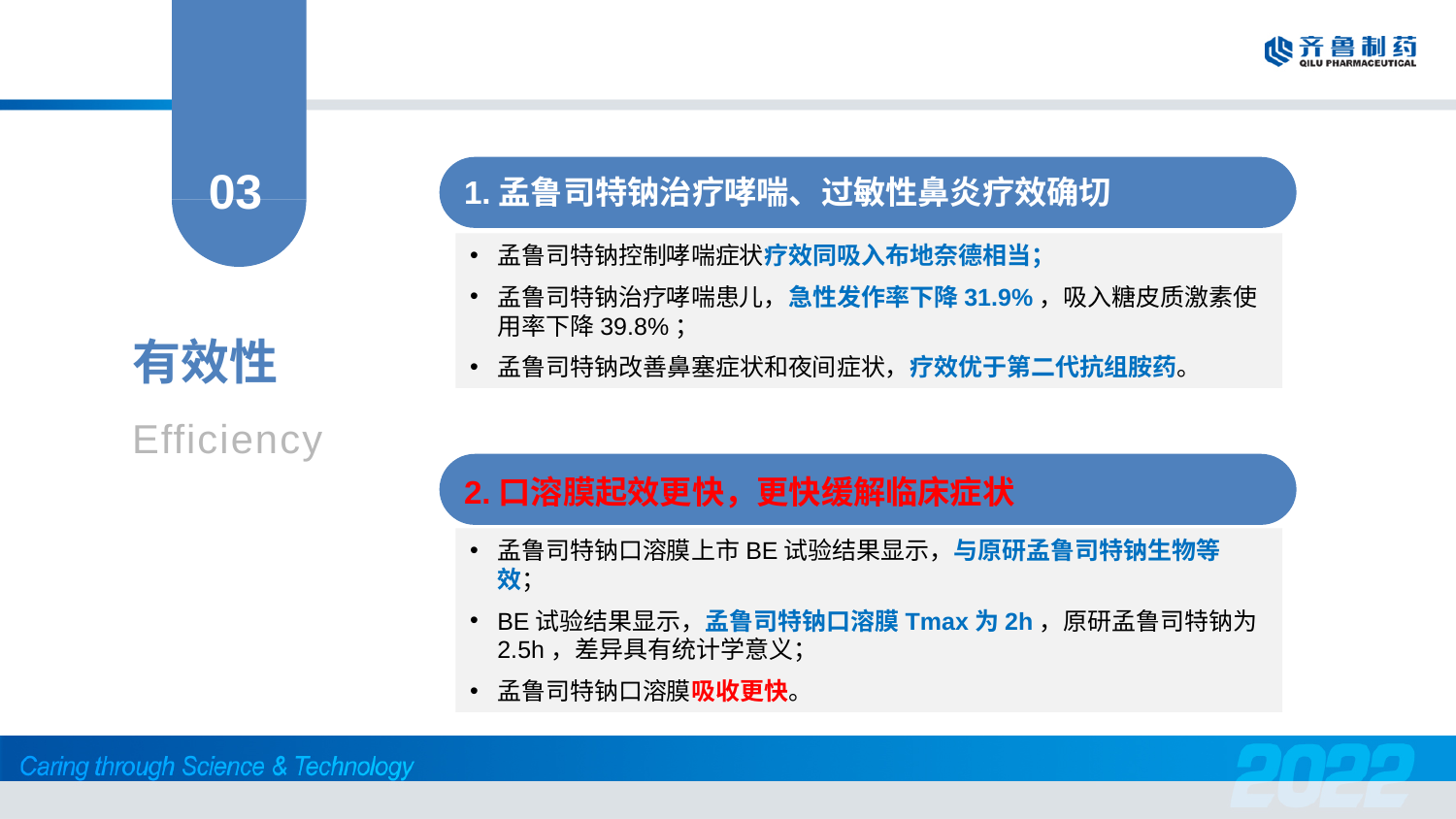

03
1.孟鲁司特钠治疗哮喘、过敏性鼻炎疗效确切
孟鲁司特钠控制哮喘症状疗效同吸入布地奈德相当；
孟鲁司特钠治疗哮喘患儿，急性发作率下降31.9%，吸入糖皮质激素使用率下降39.8%；
孟鲁司特钠改善鼻塞症状和夜间症状，疗效优于第二代抗组胺药。
2.口溶膜起效更快，更快缓解临床症状
孟鲁司特钠口溶膜上市BE试验结果显示，与原研孟鲁司特钠生物等效；
BE试验结果显示，孟鲁司特钠口溶膜Tmax为2h，原研孟鲁司特钠为2.5h，差异具有统计学意义；
孟鲁司特钠口溶膜吸收更快。
有效性
Efficiency